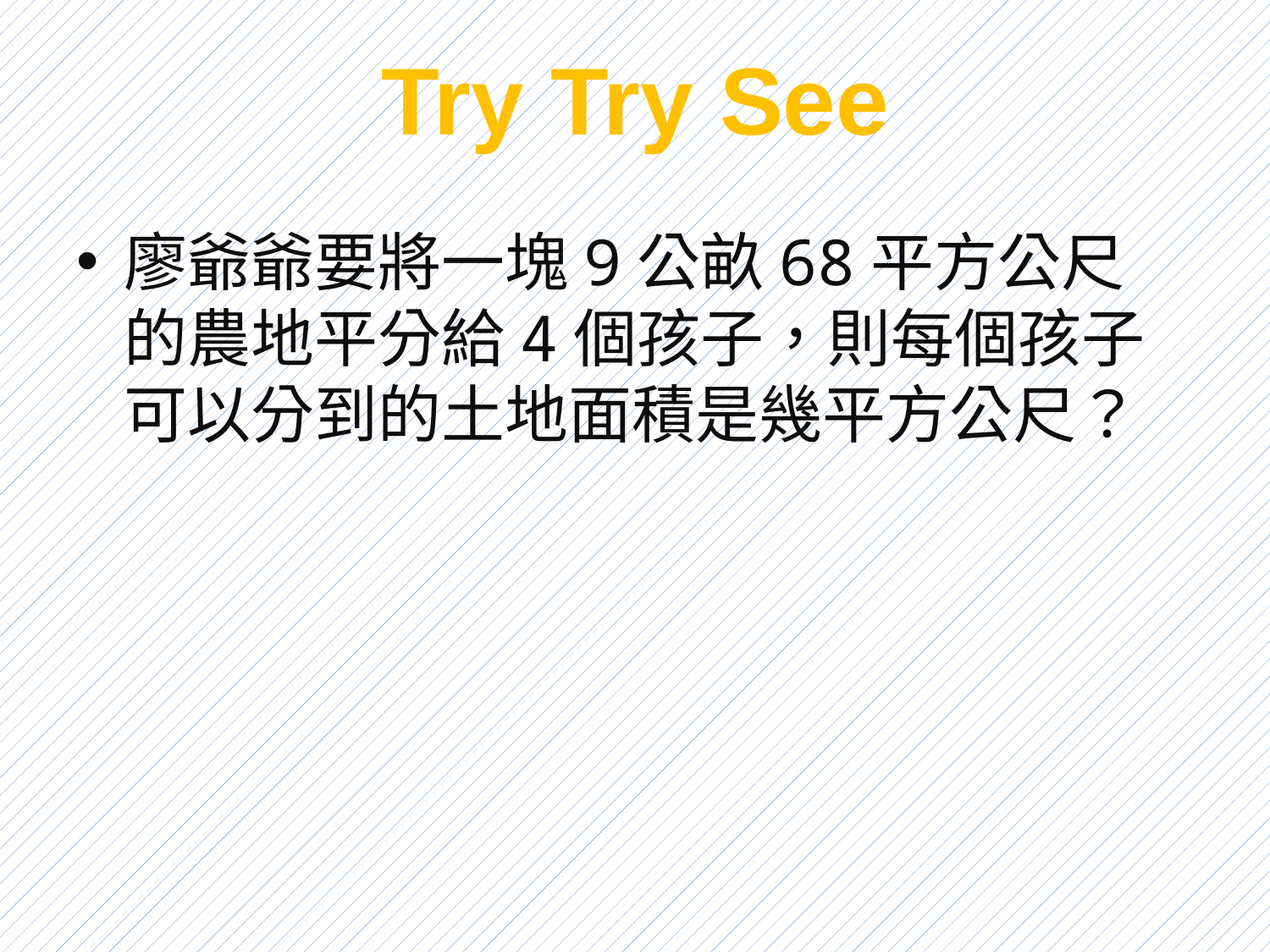

# Try Try See
廖爺爺要將一塊9公畝68平方公尺的農地平分給4個孩子，則每個孩子可以分到的土地面積是幾平方公尺？